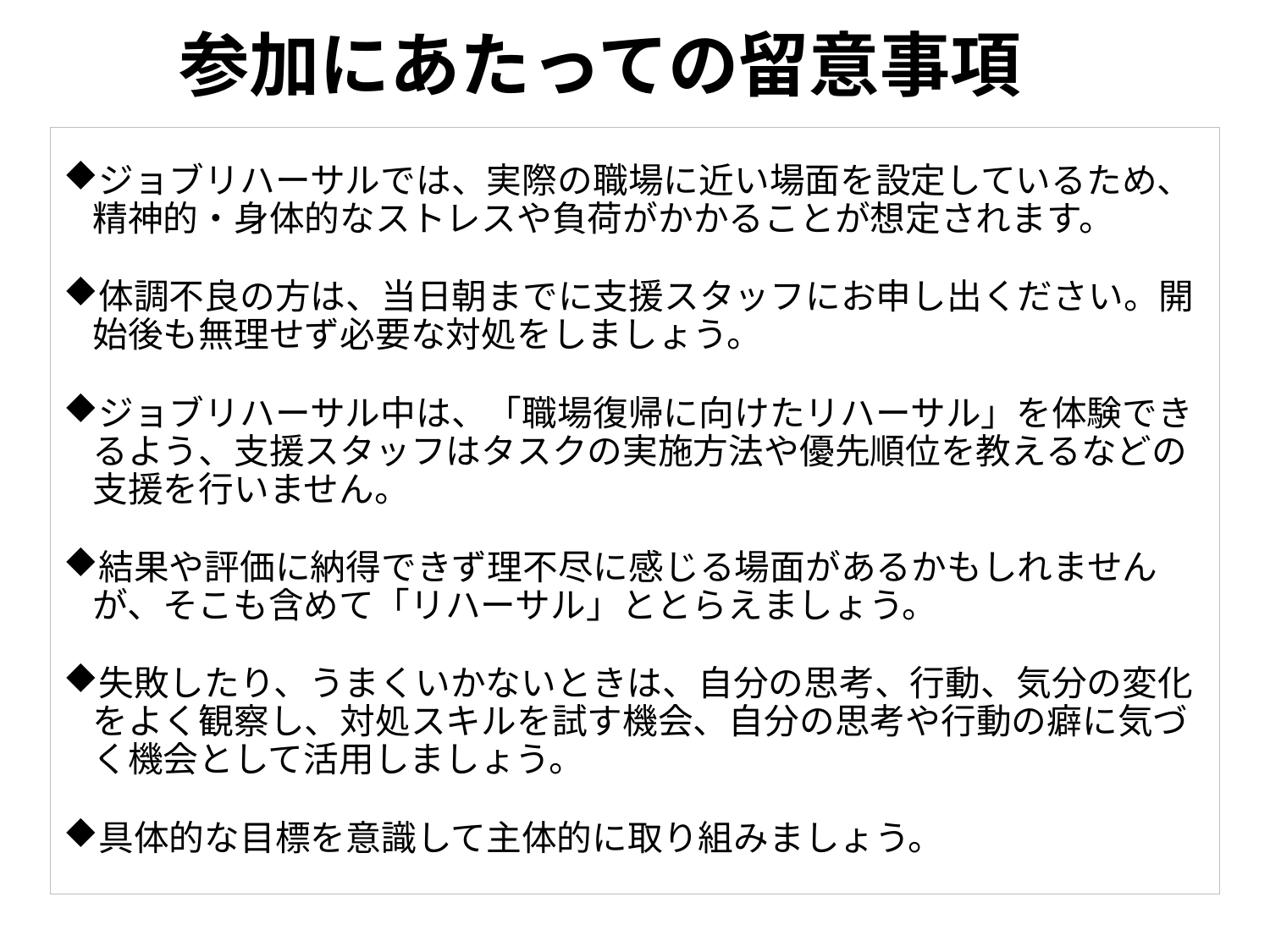

# 参加にあたっての留意事項

ジョブリハーサルでは、実際の職場に近い場面を設定しているため、精神的・身体的なストレスや負荷がかかることが想定されます。

体調不良の方は、当日朝までに支援スタッフにお申し出ください。開始後も無理せず必要な対処をしましょう。

ジョブリハーサル中は、「職場復帰に向けたリハーサル」を体験できるよう、支援スタッフはタスクの実施方法や優先順位を教えるなどの支援を行いません。

結果や評価に納得できず理不尽に感じる場面があるかもしれませんが、そこも含めて「リハーサル」ととらえましょう。

失敗したり、うまくいかないときは、自分の思考、行動、気分の変化をよく観察し、対処スキルを試す機会、自分の思考や行動の癖に気づく機会として活用しましょう。

具体的な目標を意識して主体的に取り組みましょう。